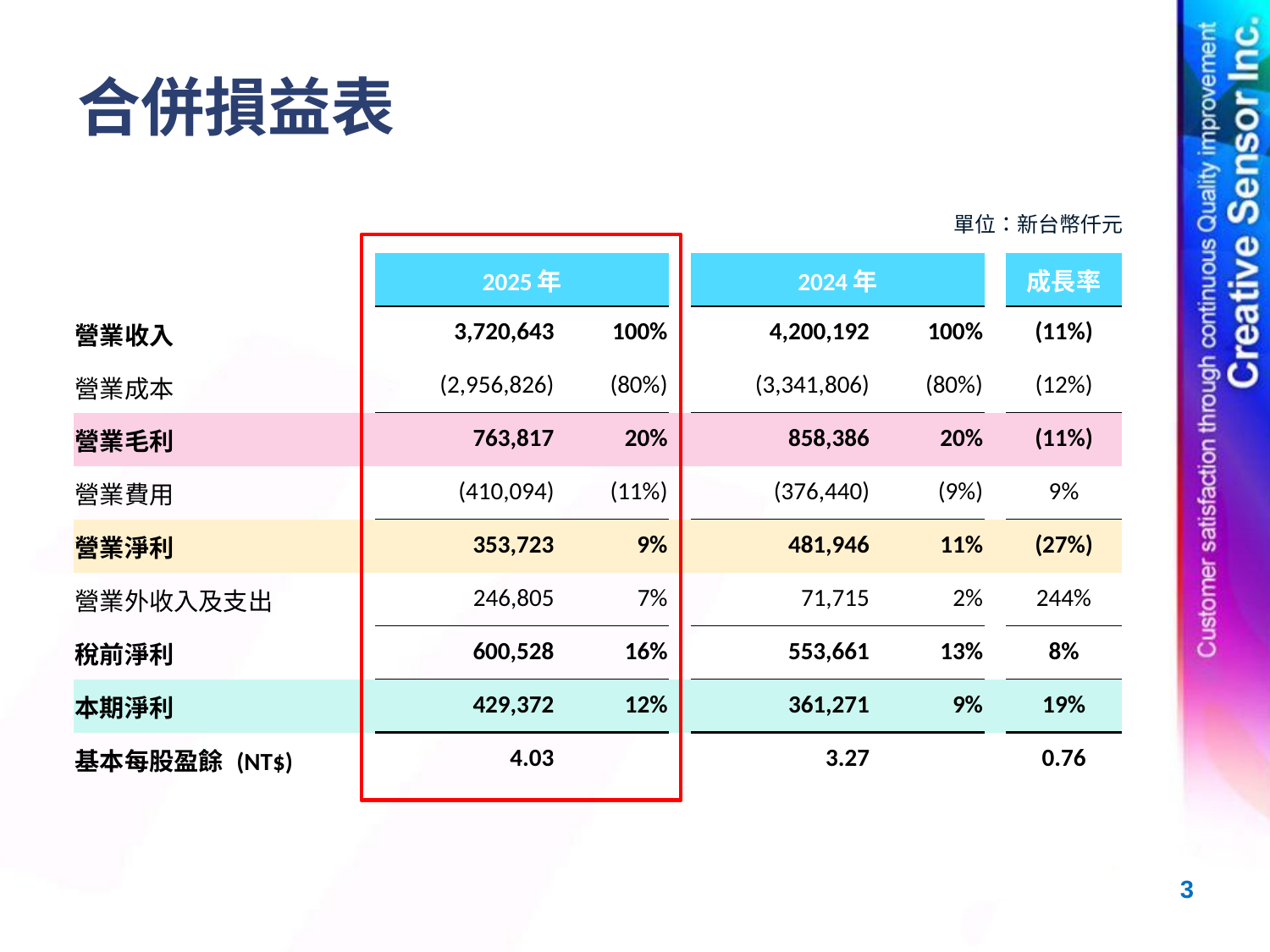

# 合併損益表
單位：新台幣仟元

|  | 2025年 |  |  | 2024年 |  |  | 成長率 |
| --- | --- | --- | --- | --- | --- | --- | --- |
| 營業收入 | 3,720,643 | 100% |  | 4,200,192 | 100% |  | (11%) |
| 營業成本 | (2,956,826) | (80%) |  | (3,341,806) | (80%) |  | (12%) |
| 營業毛利 | 763,817 | 20% |  | 858,386 | 20% |  | (11%) |
| 營業費用 | (410,094) | (11%) |  | (376,440) | (9%) |  | 9% |
| 營業淨利 | 353,723 | 9% |  | 481,946 | 11% |  | (27%) |
| 營業外收入及支出 | 246,805 | 7% |  | 71,715 | 2% |  | 244% |
| 稅前淨利 | 600,528 | 16% |  | 553,661 | 13% |  | 8% |
| 本期淨利 | 429,372 | 12% |  | 361,271 | 9% |  | 19% |
| 基本每股盈餘 (NT$) | 4.03 |  |  | 3.27 |  |  | 0.76 |
3